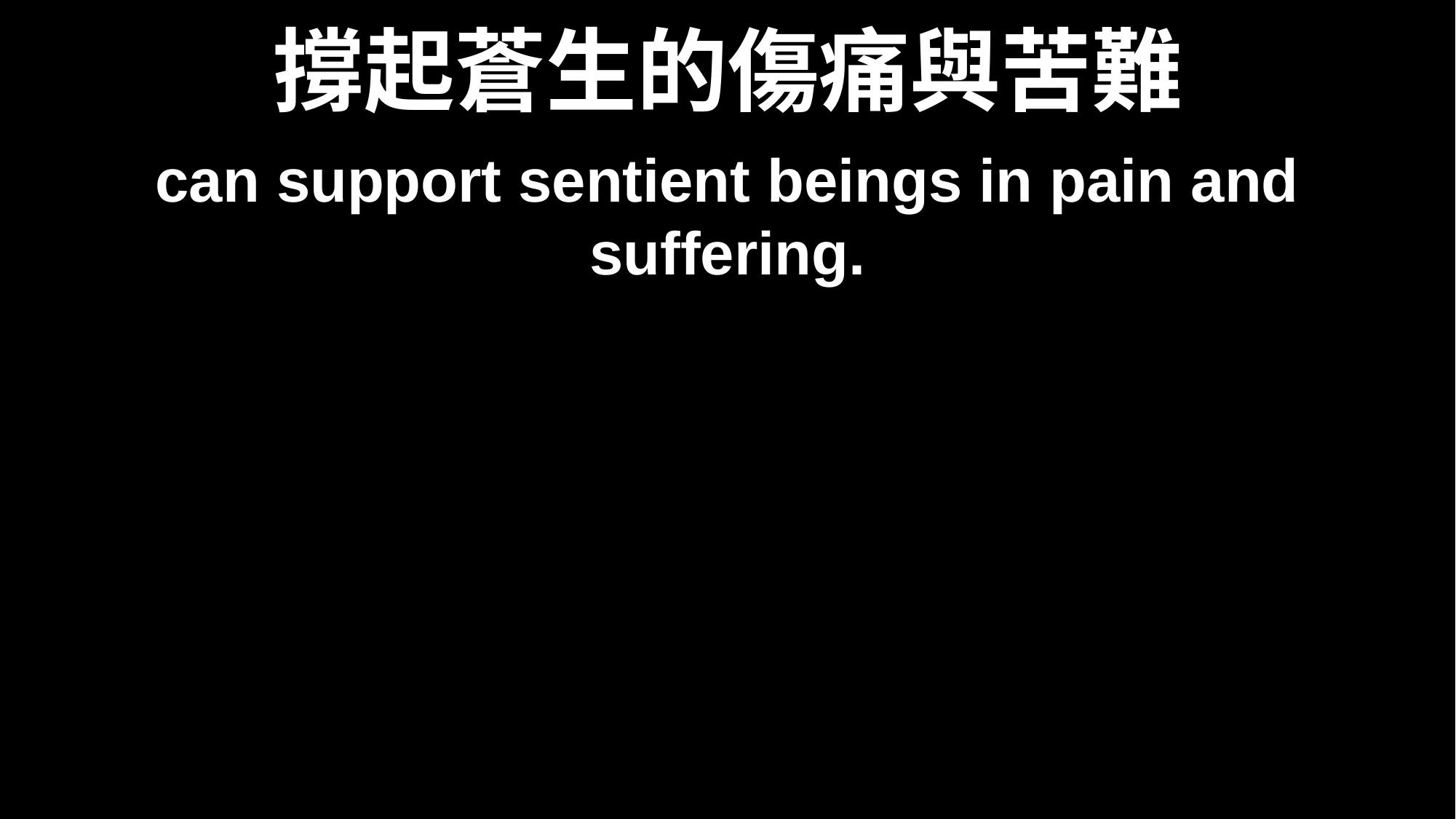

# 撐起蒼生的傷痛與苦難
can support sentient beings in pain and suffering.